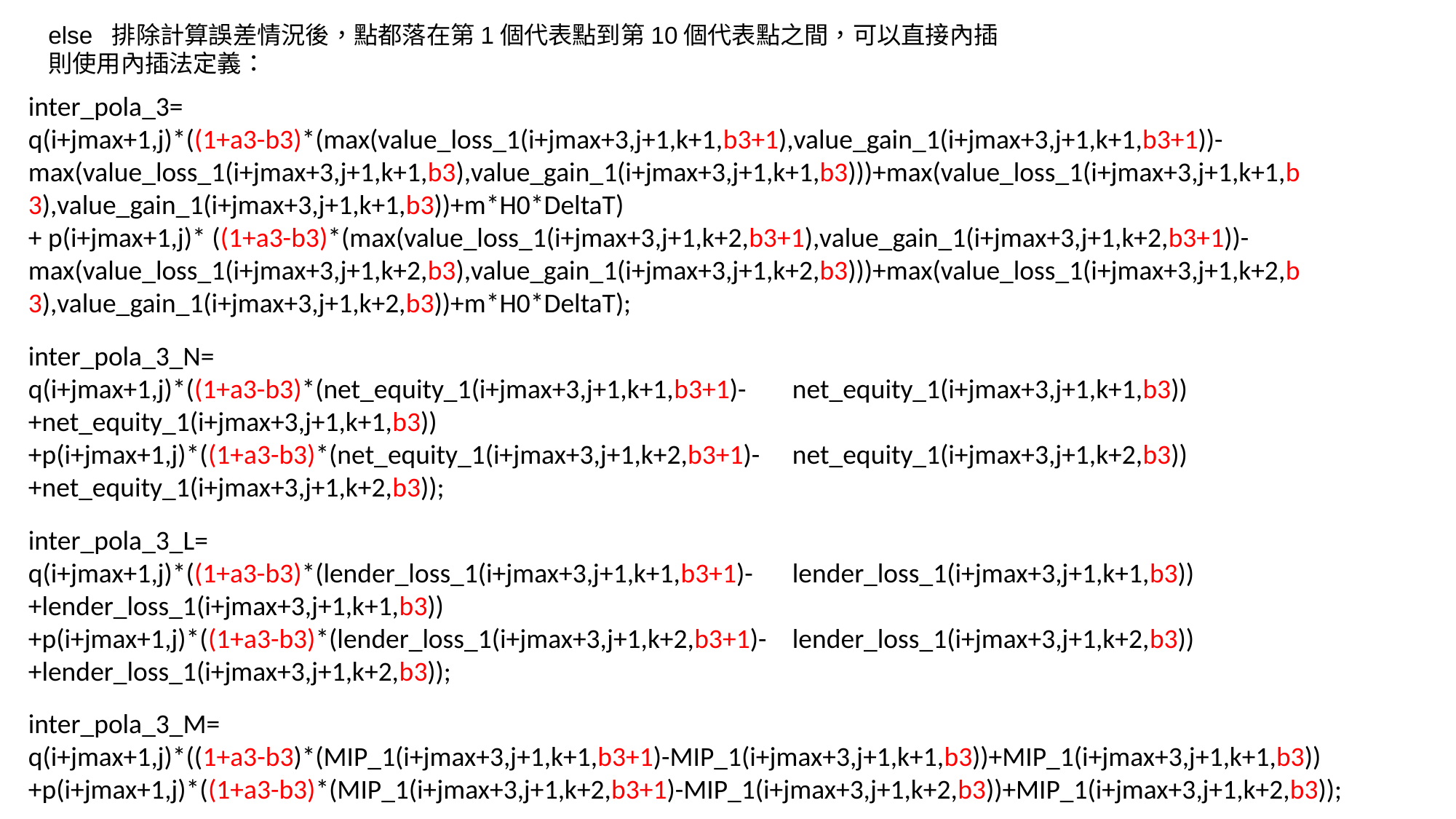

else  排除計算誤差情況後，點都落在第1個代表點到第10個代表點之間，可以直接內插
則使用內插法定義：
inter_pola_3=
q(i+jmax+1,j)*((1+a3-b3)*(max(value_loss_1(i+jmax+3,j+1,k+1,b3+1),value_gain_1(i+jmax+3,j+1,k+1,b3+1))-	max(value_loss_1(i+jmax+3,j+1,k+1,b3),value_gain_1(i+jmax+3,j+1,k+1,b3)))+max(value_loss_1(i+jmax+3,j+1,k+1,b	3),value_gain_1(i+jmax+3,j+1,k+1,b3))+m*H0*DeltaT)
+ p(i+jmax+1,j)* ((1+a3-b3)*(max(value_loss_1(i+jmax+3,j+1,k+2,b3+1),value_gain_1(i+jmax+3,j+1,k+2,b3+1))-	max(value_loss_1(i+jmax+3,j+1,k+2,b3),value_gain_1(i+jmax+3,j+1,k+2,b3)))+max(value_loss_1(i+jmax+3,j+1,k+2,b	3),value_gain_1(i+jmax+3,j+1,k+2,b3))+m*H0*DeltaT);

inter_pola_3_N=
q(i+jmax+1,j)*((1+a3-b3)*(net_equity_1(i+jmax+3,j+1,k+1,b3+1)-	net_equity_1(i+jmax+3,j+1,k+1,b3))+net_equity_1(i+jmax+3,j+1,k+1,b3))
+p(i+jmax+1,j)*((1+a3-b3)*(net_equity_1(i+jmax+3,j+1,k+2,b3+1)-	net_equity_1(i+jmax+3,j+1,k+2,b3))+net_equity_1(i+jmax+3,j+1,k+2,b3));

inter_pola_3_L=
q(i+jmax+1,j)*((1+a3-b3)*(lender_loss_1(i+jmax+3,j+1,k+1,b3+1)-	lender_loss_1(i+jmax+3,j+1,k+1,b3))+lender_loss_1(i+jmax+3,j+1,k+1,b3))
+p(i+jmax+1,j)*((1+a3-b3)*(lender_loss_1(i+jmax+3,j+1,k+2,b3+1)-	lender_loss_1(i+jmax+3,j+1,k+2,b3))+lender_loss_1(i+jmax+3,j+1,k+2,b3));

inter_pola_3_M=
q(i+jmax+1,j)*((1+a3-b3)*(MIP_1(i+jmax+3,j+1,k+1,b3+1)-MIP_1(i+jmax+3,j+1,k+1,b3))+MIP_1(i+jmax+3,j+1,k+1,b3))
+p(i+jmax+1,j)*((1+a3-b3)*(MIP_1(i+jmax+3,j+1,k+2,b3+1)-MIP_1(i+jmax+3,j+1,k+2,b3))+MIP_1(i+jmax+3,j+1,k+2,b3));